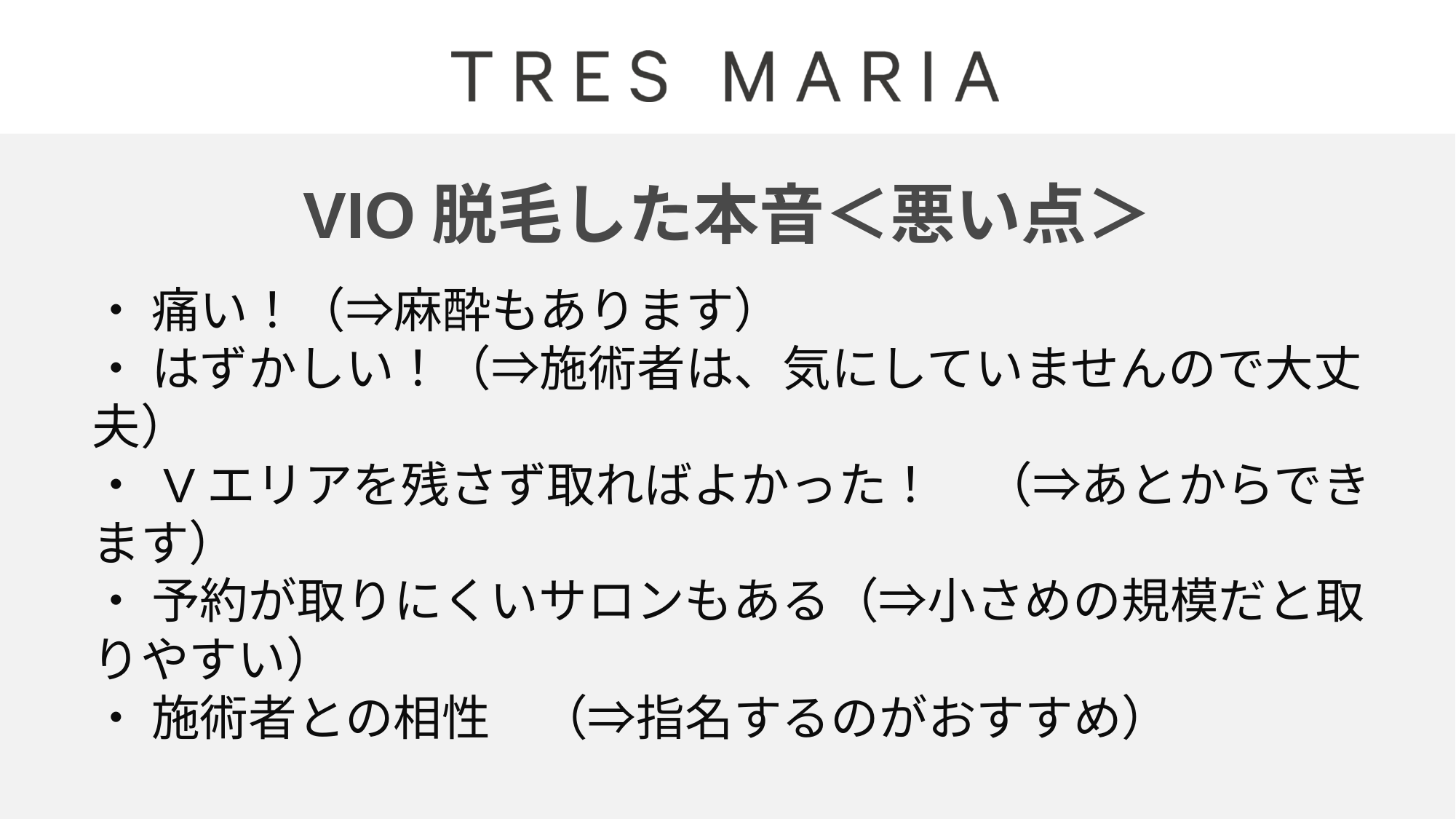

VIO脱毛した本音＜悪い点＞
・ 痛い！（⇒麻酔もあります）
・ はずかしい！（⇒施術者は、気にしていませんので大丈夫）
・ Vエリアを残さず取ればよかった！　（⇒あとからできます）
・ 予約が取りにくいサロンもある（⇒小さめの規模だと取りやすい）
・ 施術者との相性　（⇒指名するのがおすすめ）